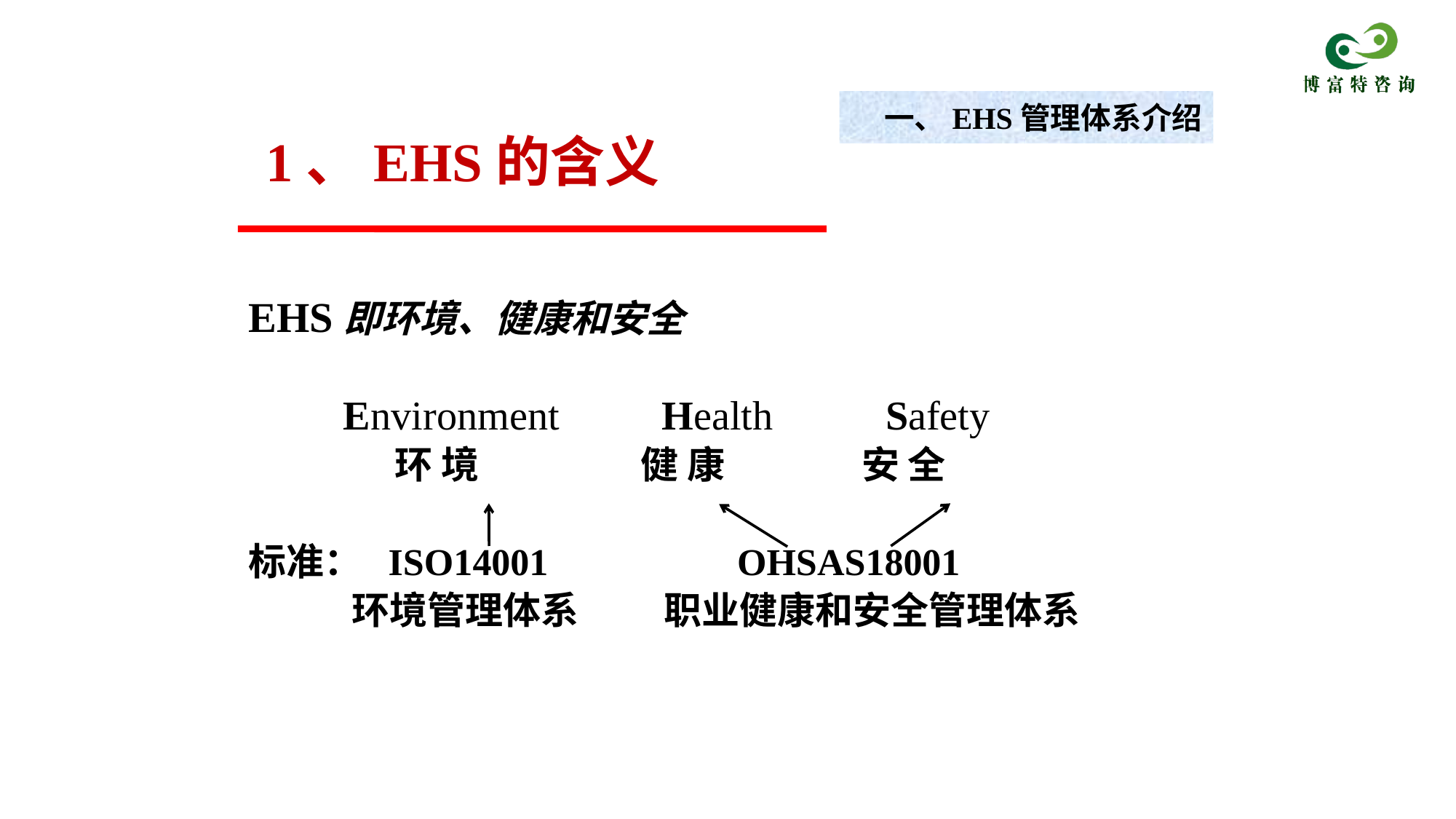

一、EHS管理体系介绍
1、EHS的含义

EHS即环境、健康和安全

          Environment          Health           Safety
                环 境                   健 康                安 全

标准：  ISO14001                    OHSAS18001
           环境管理体系          职业健康和安全管理体系